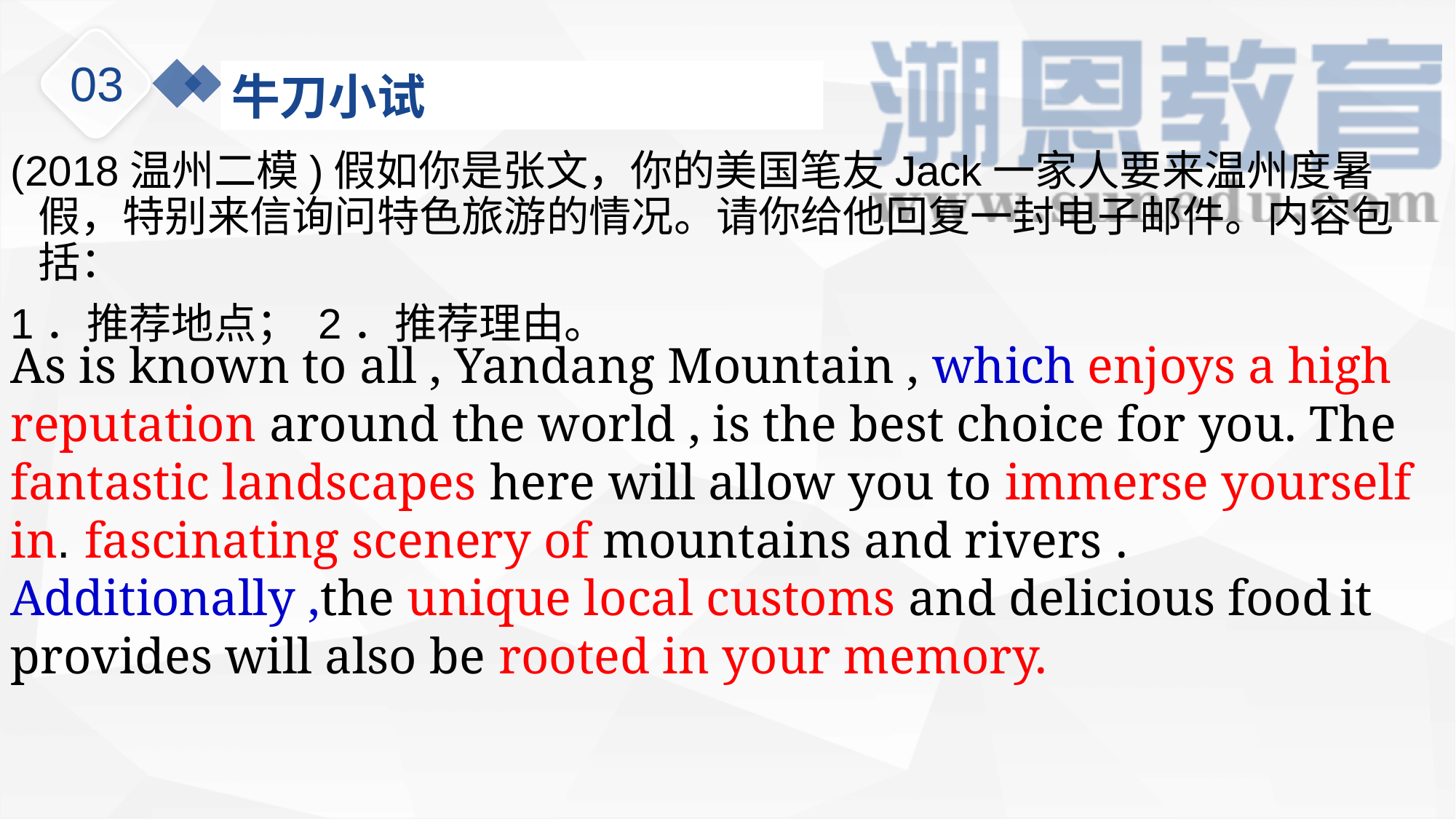

03
牛刀小试
We provide the best way to  your business.

(2018温州二模)假如你是张文，你的美国笔友Jack一家人要来温州度暑假，特别来信询问特色旅游的情况。请你给他回复一封电子邮件。内容包括：
1．推荐地点； 2．推荐理由。
As is known to all , Yandang Mountain , which enjoys a high reputation around the world , is the best choice for you. The fantastic landscapes here will allow you to immerse yourself in. fascinating scenery of mountains and rivers . Additionally ,the unique local customs and delicious food it provides will also be rooted in your memory.